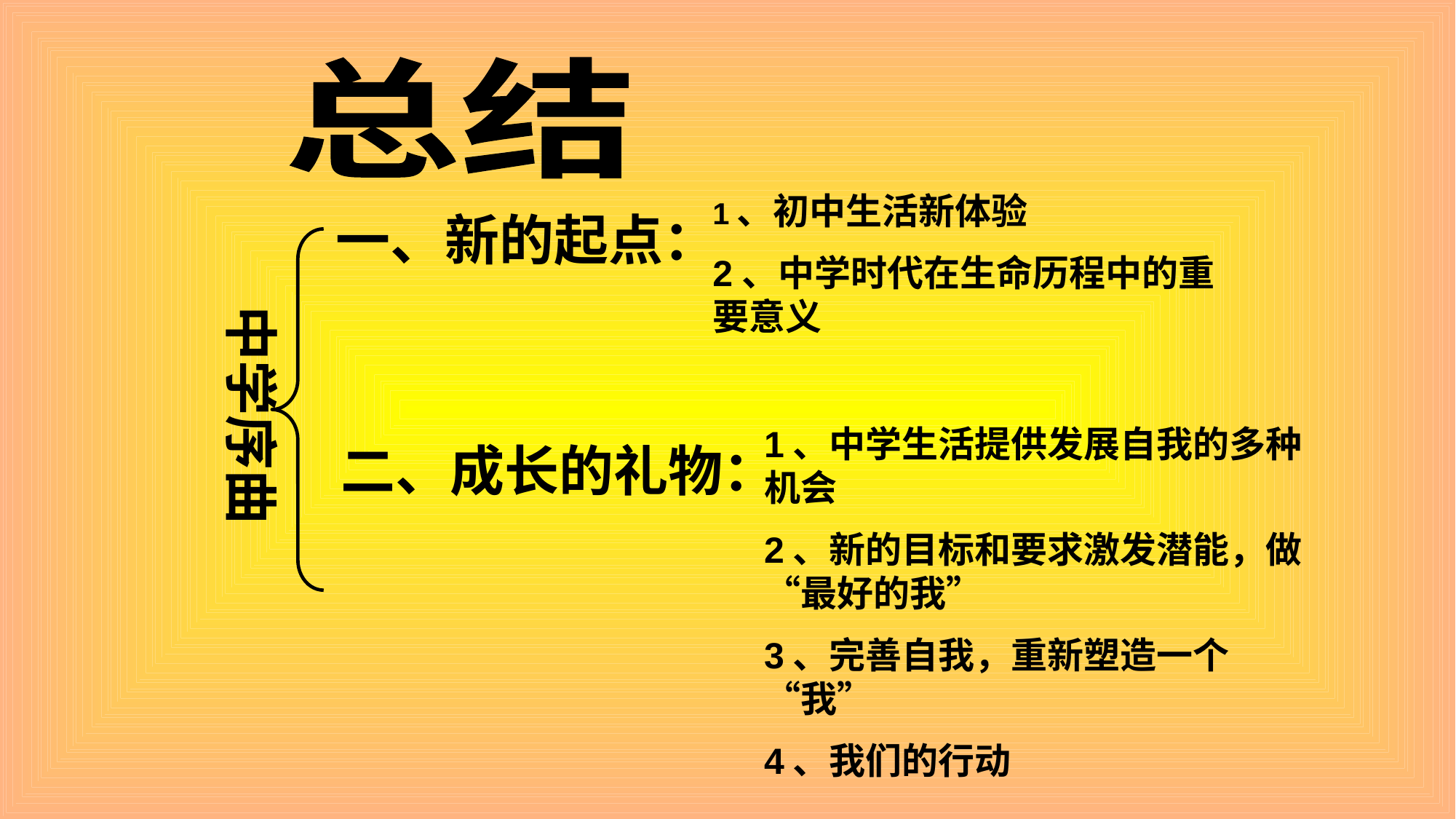

总结
1、初中生活新体验
2、中学时代在生命历程中的重要意义
# 一、新的起点：

     二、成长的礼物：

     中学序曲

1、中学生活提供发展自我的多种机会
2、新的目标和要求激发潜能，做“最好的我”
3、完善自我，重新塑造一个“我”
4、我们的行动